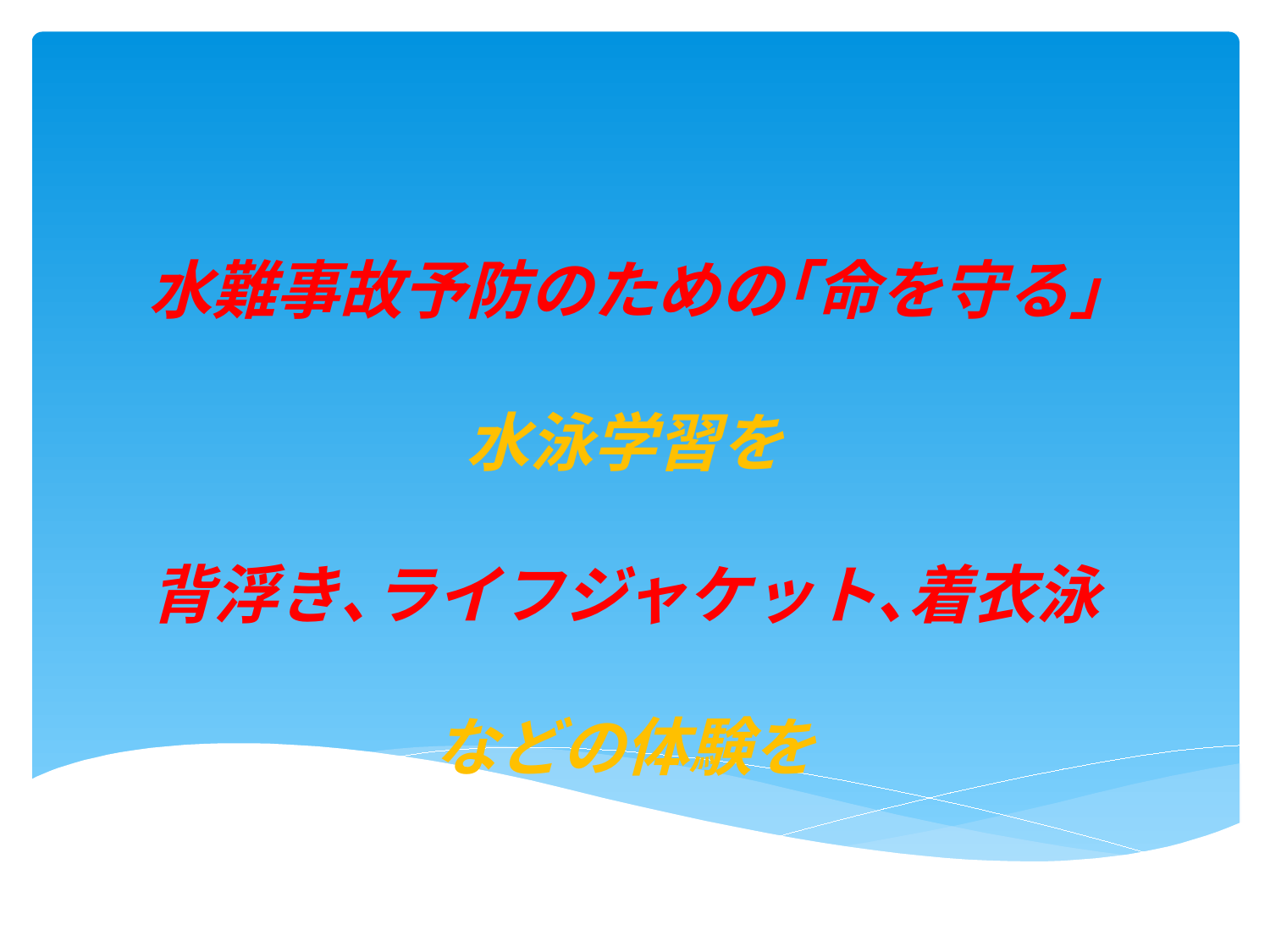

水難事故予防のための｢命を守る｣

水泳学習を

背浮き､ライフジャケット､着衣泳

などの体験を